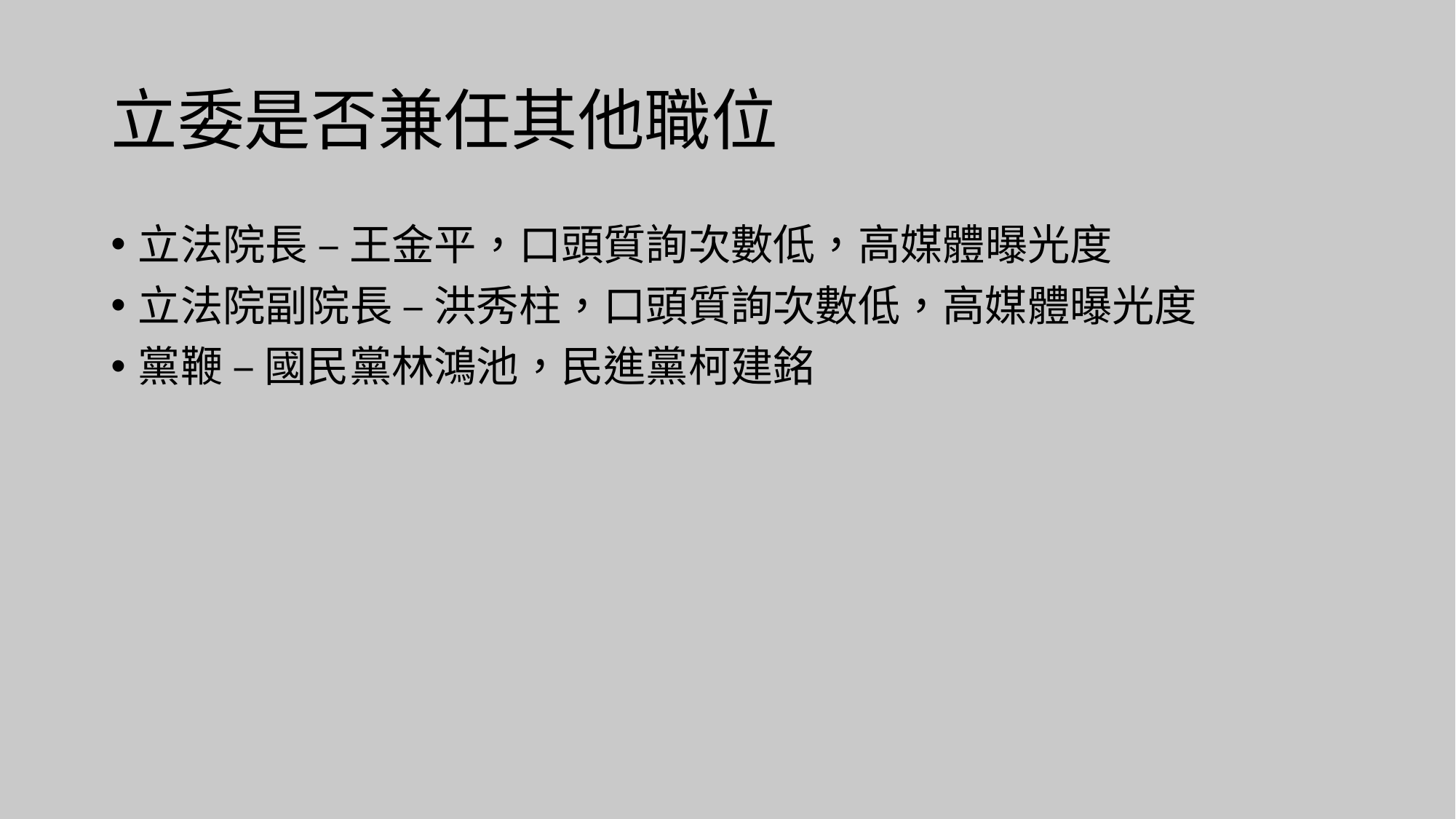

# 立委是否兼任其他職位
立法院長 – 王金平，口頭質詢次數低，高媒體曝光度
立法院副院長 – 洪秀柱，口頭質詢次數低，高媒體曝光度
黨鞭 – 國民黨林鴻池，民進黨柯建銘